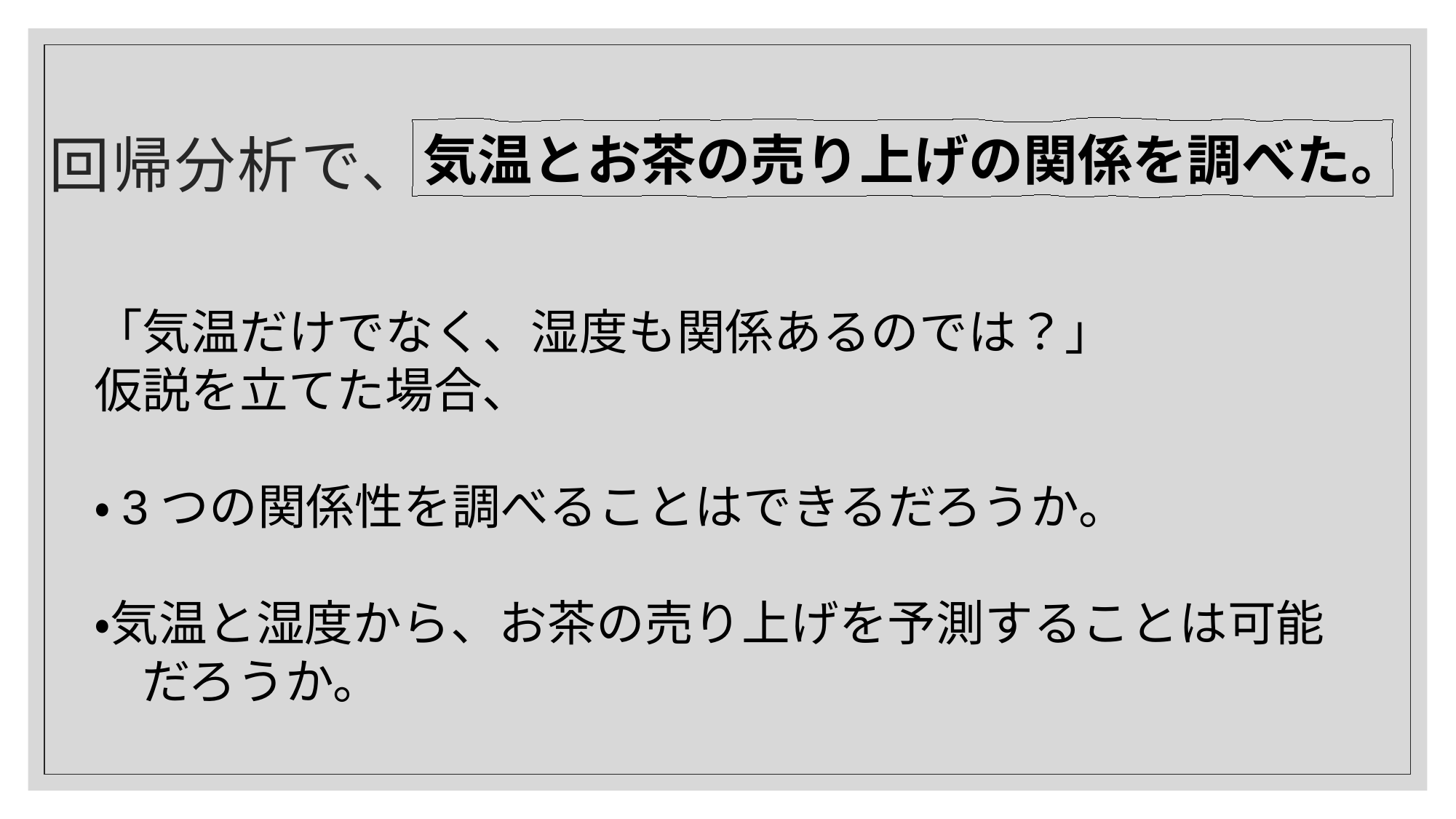

# 回帰分析で、
気温とお茶の売り上げの関係を調べた。
「気温だけでなく、湿度も関係あるのでは？」
仮説を立てた場合、

・3つの関係性を調べることはできるだろうか。

・気温と湿度から、お茶の売り上げを予測することは可能
　だろうか。